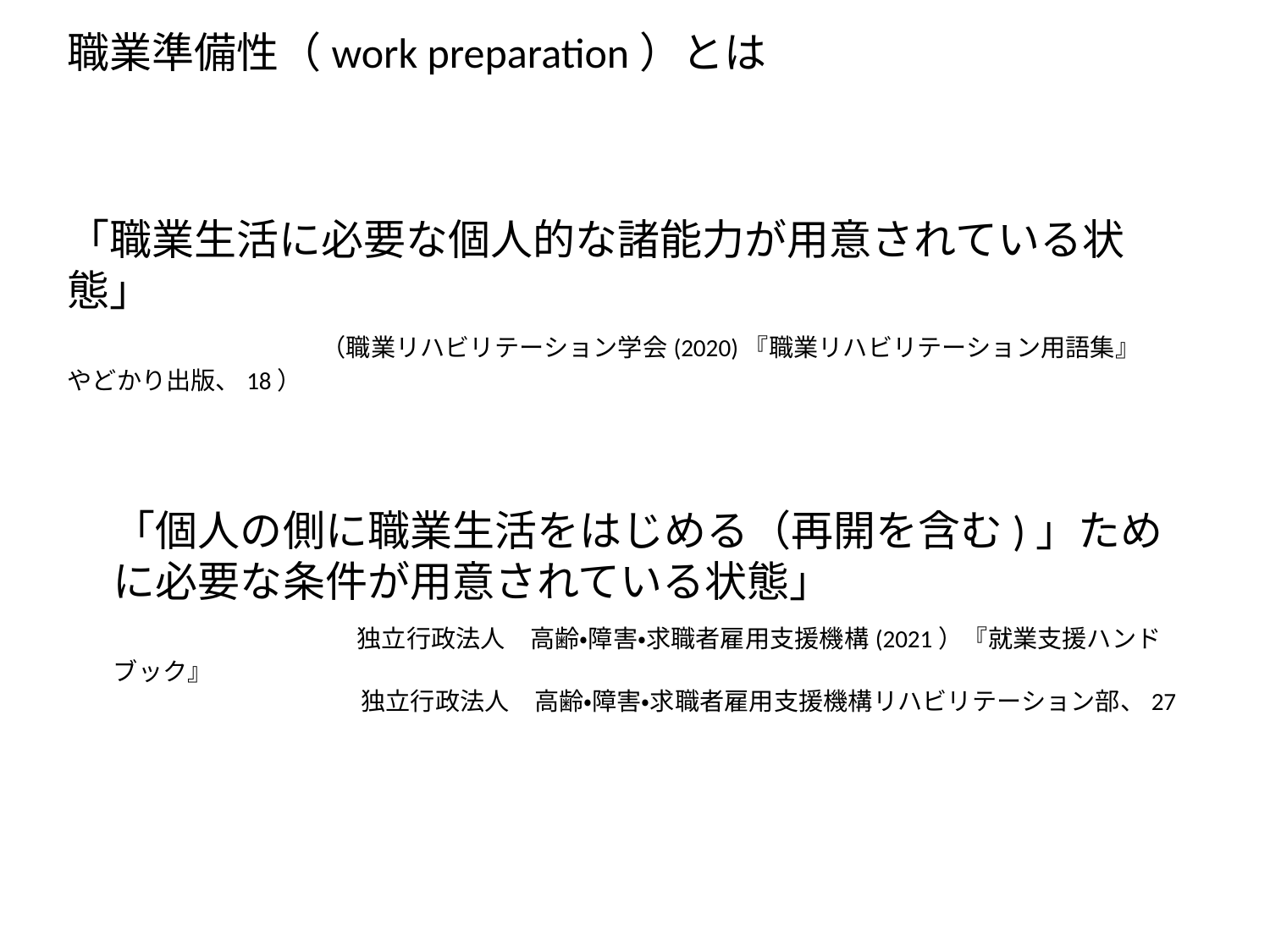

職業準備性（work preparation）とは
「職業生活に必要な個人的な諸能力が用意されている状態」
　　　　　　（職業リハビリテーション学会(2020)『職業リハビリテーション用語集』やどかり出版、18）

「個人の側に職業生活をはじめる（再開を含む)」ために必要な条件が用意されている状態」
　　　　　　　独立行政法人　高齢・障害・求職者雇用支援機構(2021）『就業支援ハンドブック』
　　　　　　　　　　独立行政法人　高齢・障害・求職者雇用支援機構リハビリテーション部、27